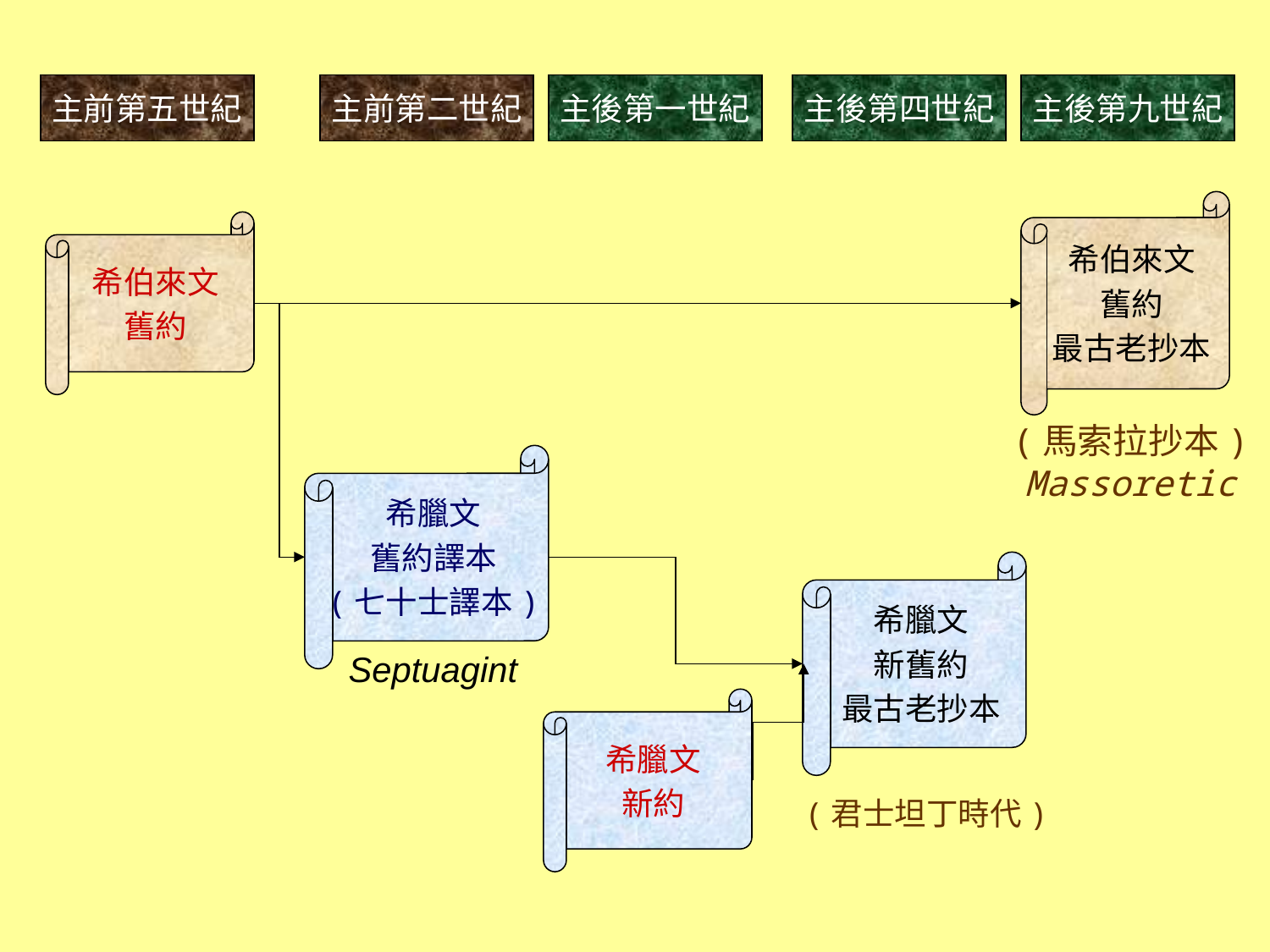

主前第五世紀
主前第二世紀
主後第一世紀
主後第四世紀
主後第九世紀
希伯來文
舊約
最古老抄本
希伯來文
舊約
(馬索拉抄本)
Massoretic
希臘文
舊約譯本
(七十士譯本)
希臘文
新舊約
最古老抄本
Septuagint
希臘文
新約
(君士坦丁時代)